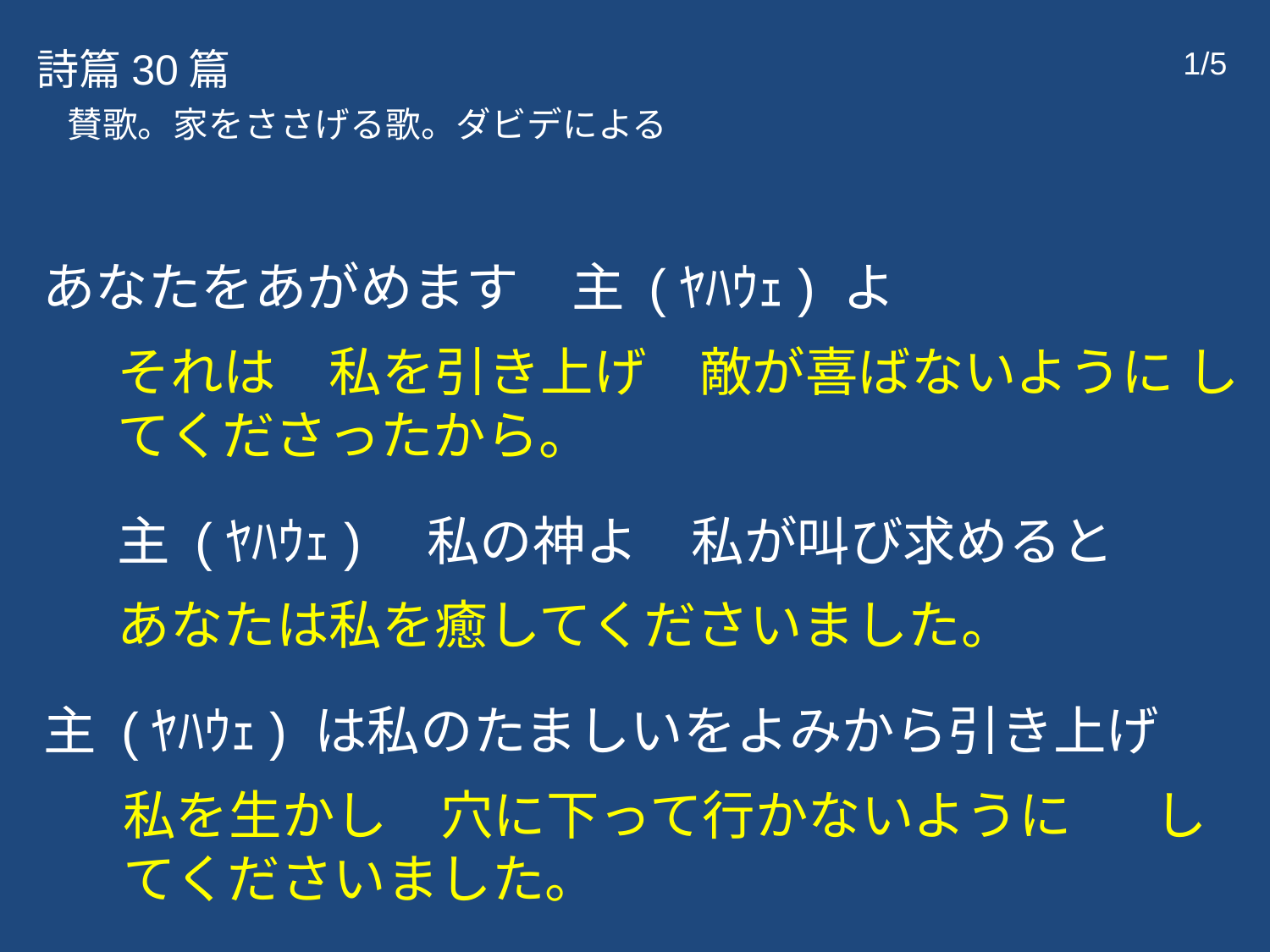

詩篇30篇
1/5
賛歌。家をささげる歌。ダビデによる

あなたをあがめます　主 (ﾔﾊｳｪ) よ
それは　私を引き上げ　敵が喜ばないように してくださったから。
主 (ﾔﾊｳｪ)　私の神よ　私が叫び求めると
あなたは私を癒してくださいました。
主 (ﾔﾊｳｪ) は私のたましいをよみから引き上げ
私を生かし　穴に下って行かないように       してくださいました。